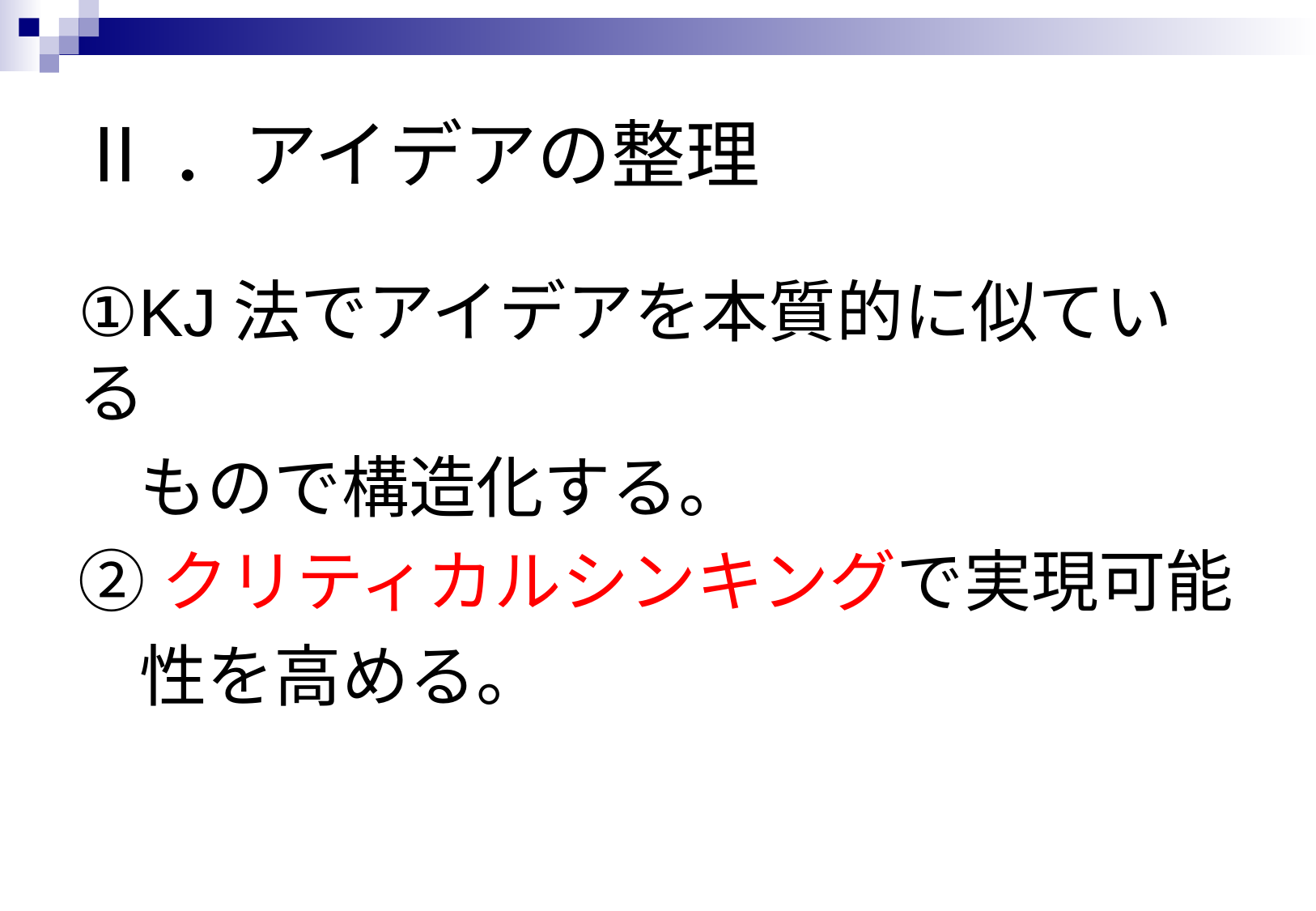

# Ⅱ．アイデアの整理
①KJ法でアイデアを本質的に似ている
   もので構造化する。
②クリティカルシンキングで実現可能
   性を高める。